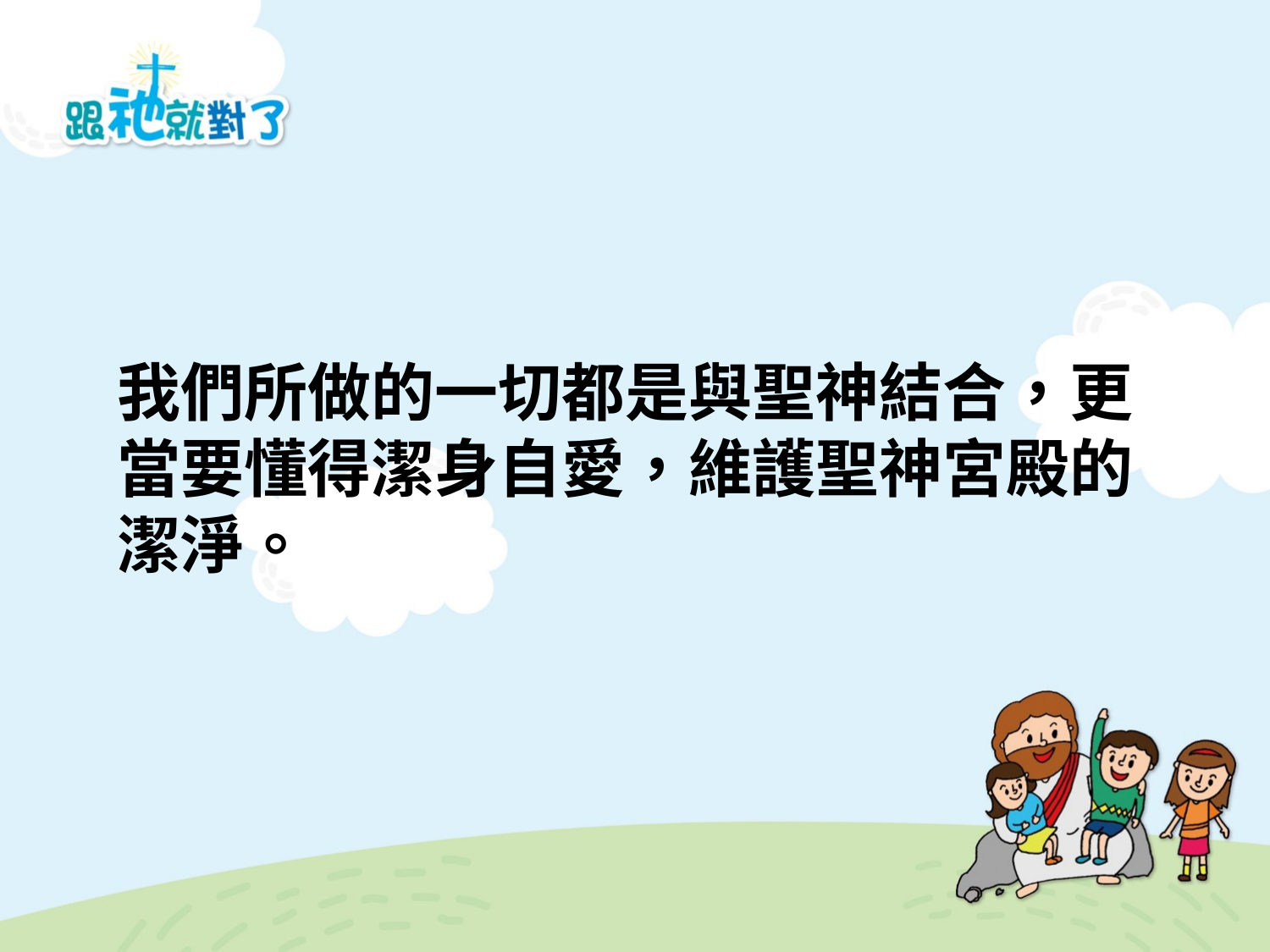

我們所做的一切都是與聖神結合，更當要懂得潔身自愛，維護聖神宮殿的潔淨。